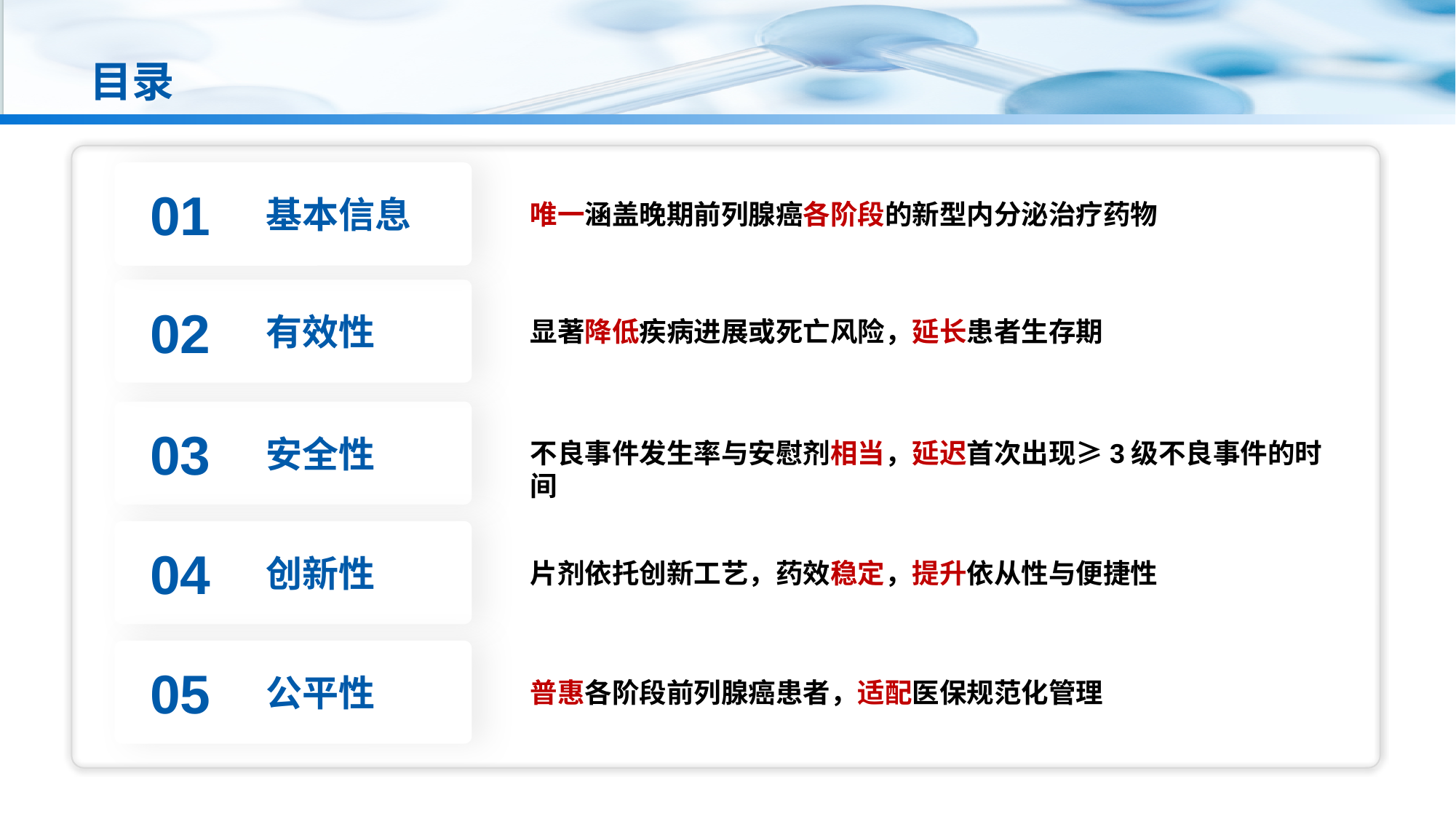

# 目录

01
基本信息
唯一涵盖晚期前列腺癌各阶段的新型内分泌治疗药物

02
有效性
显著降低疾病进展或死亡风险，延长患者生存期

03
安全性
不良事件发生率与安慰剂相当，延迟首次出现≥3级不良事件的时间

04
创新性
片剂依托创新工艺，药效稳定，提升依从性与便捷性

05
公平性
普惠各阶段前列腺癌患者，适配医保规范化管理